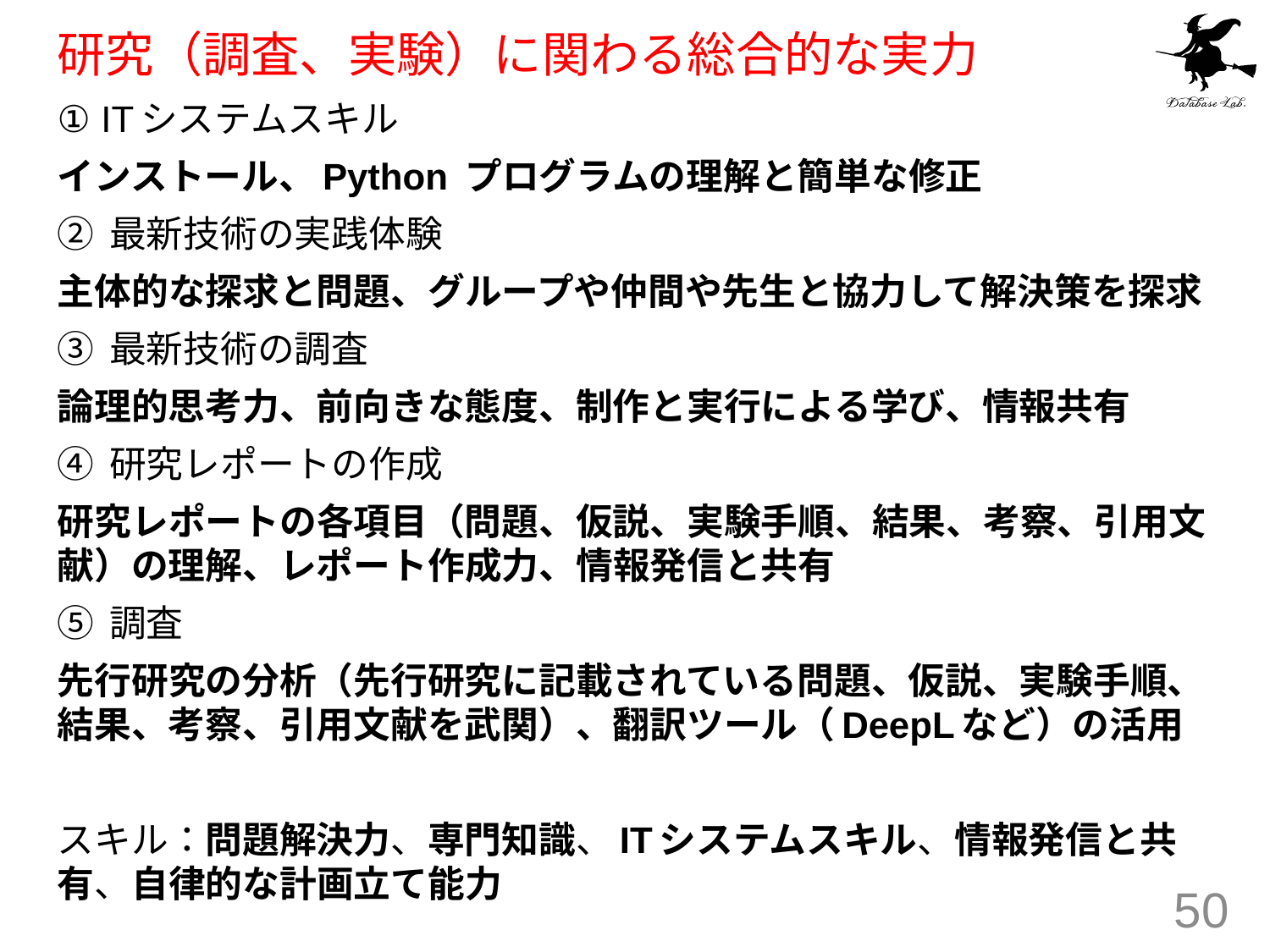

# 研究（調査、実験）に関わる総合的な実力
① ITシステムスキル
インストール、Python プログラムの理解と簡単な修正
② 最新技術の実践体験
主体的な探求と問題、グループや仲間や先生と協力して解決策を探求
③ 最新技術の調査
論理的思考力、前向きな態度、制作と実行による学び、情報共有
④ 研究レポートの作成
研究レポートの各項目（問題、仮説、実験手順、結果、考察、引用文献）の理解、レポート作成力、情報発信と共有
⑤ 調査
先行研究の分析（先行研究に記載されている問題、仮説、実験手順、結果、考察、引用文献を武関）、翻訳ツール（DeepLなど）の活用

スキル：問題解決力、専門知識、ITシステムスキル、情報発信と共有、自律的な計画立て能力
50